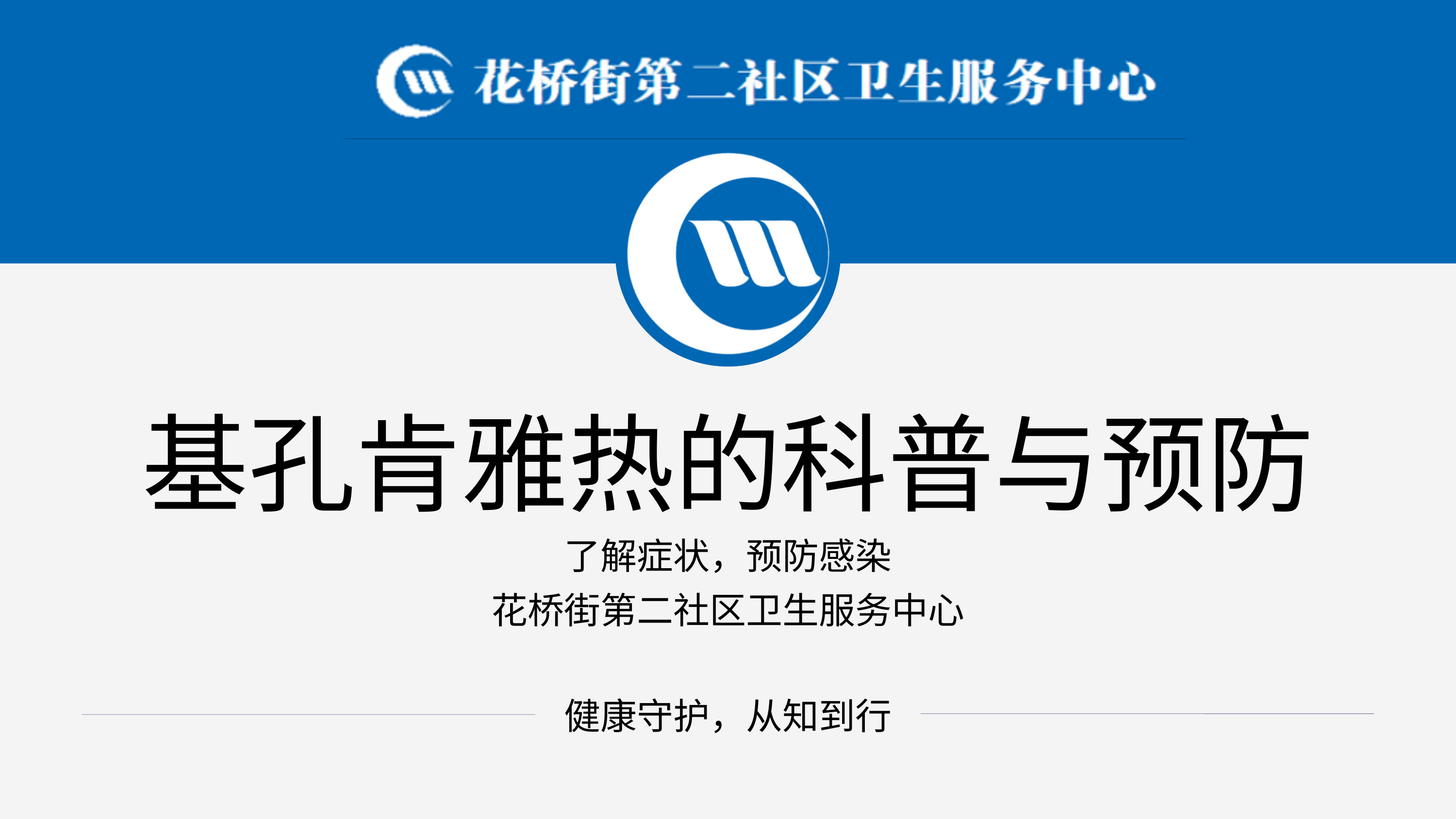

基孔肯雅热的科普与预防
了解症状，预防感染
花桥街第二社区卫生服务中心
健康守护，从知到行